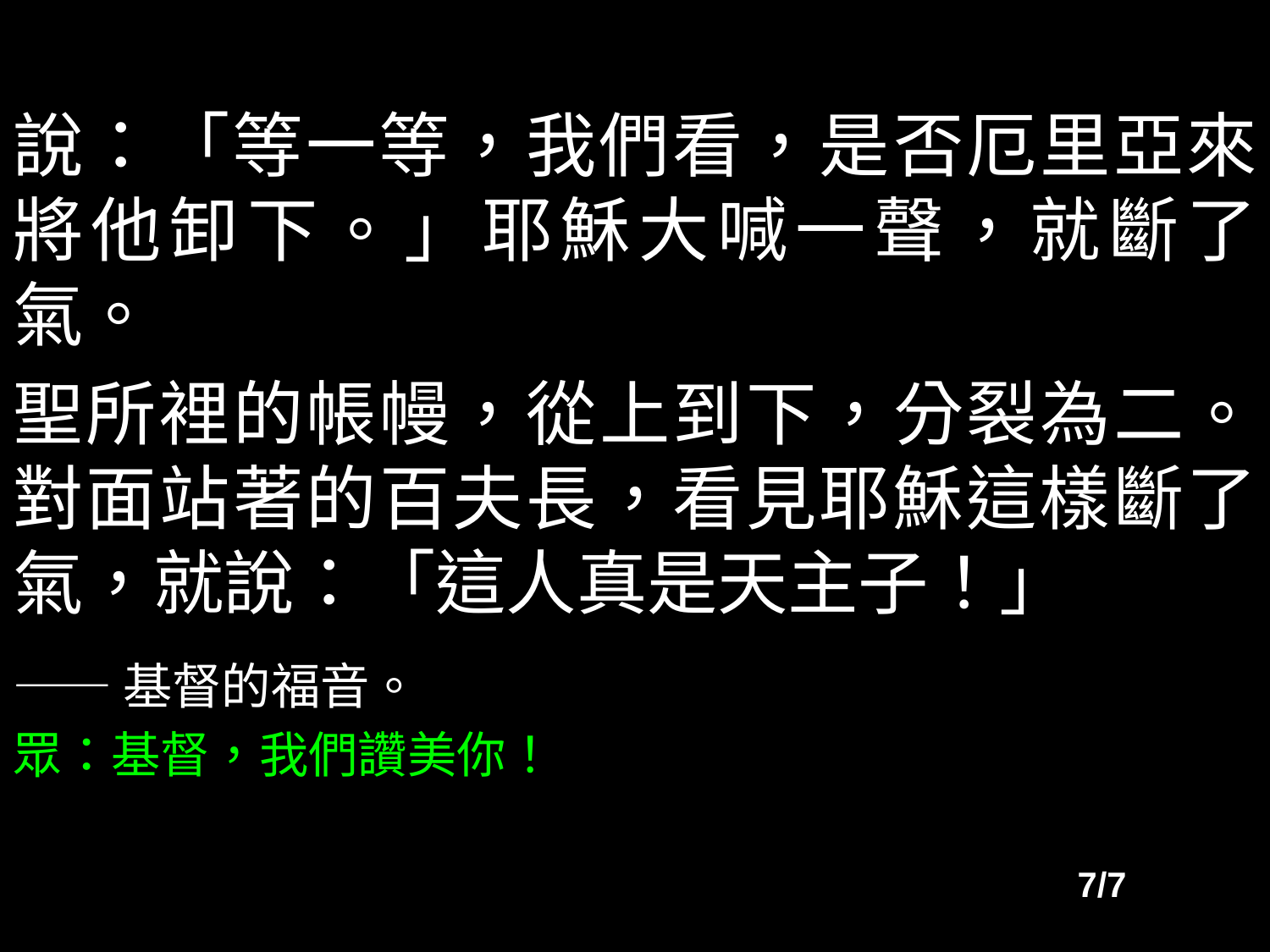

說：「等一等，我們看，是否厄里亞來將他卸下。」耶穌大喊一聲，就斷了氣。
聖所裡的帳幔，從上到下，分裂為二。對面站著的百夫長，看見耶穌這樣斷了氣，就說：「這人真是天主子！」
——基督的福音。
眾：基督，我們讚美你！

7/7